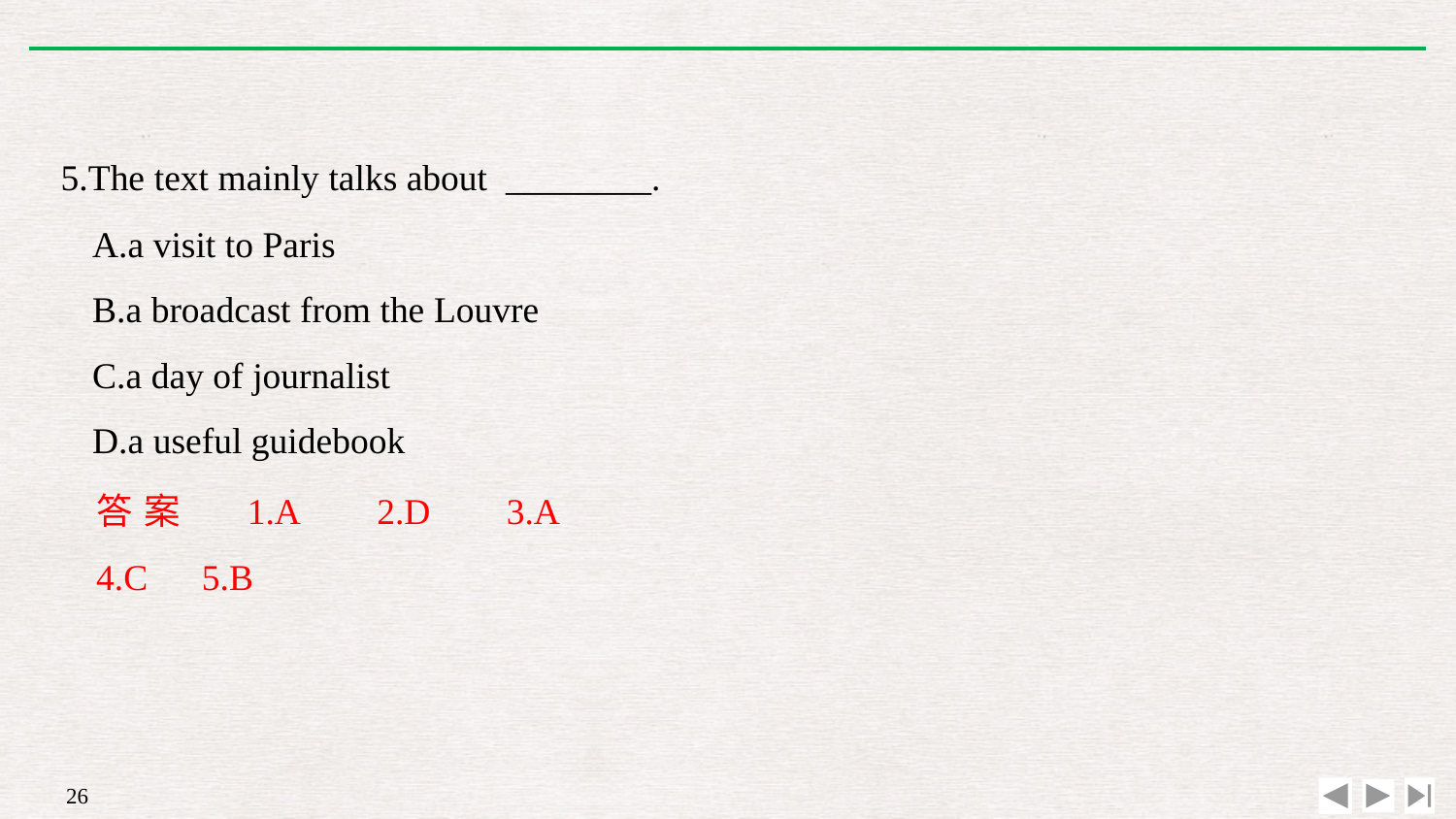

5.The text mainly talks about  ________.
A.a visit to Paris
B.a broadcast from the Louvre
C.a day of journalist
D.a useful guidebook
答案　1.A　2.D　3.A　4.C　5.B